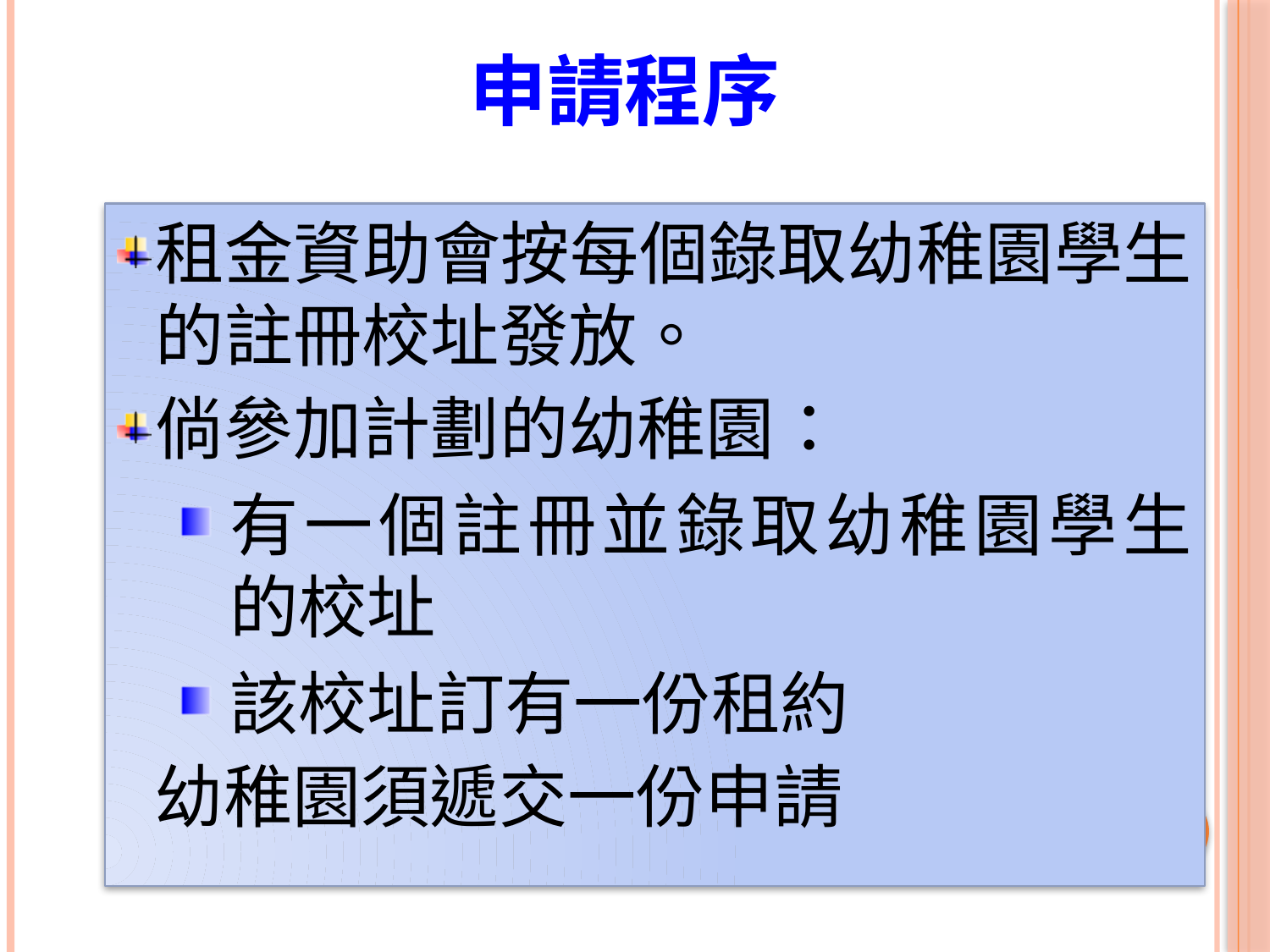

申請程序
租金資助會按每個錄取幼稚園學生的註冊校址發放。
倘參加計劃的幼稚園：
有一個註冊並錄取幼稚園學生的校址
該校址訂有一份租約
幼稚園須遞交一份申請